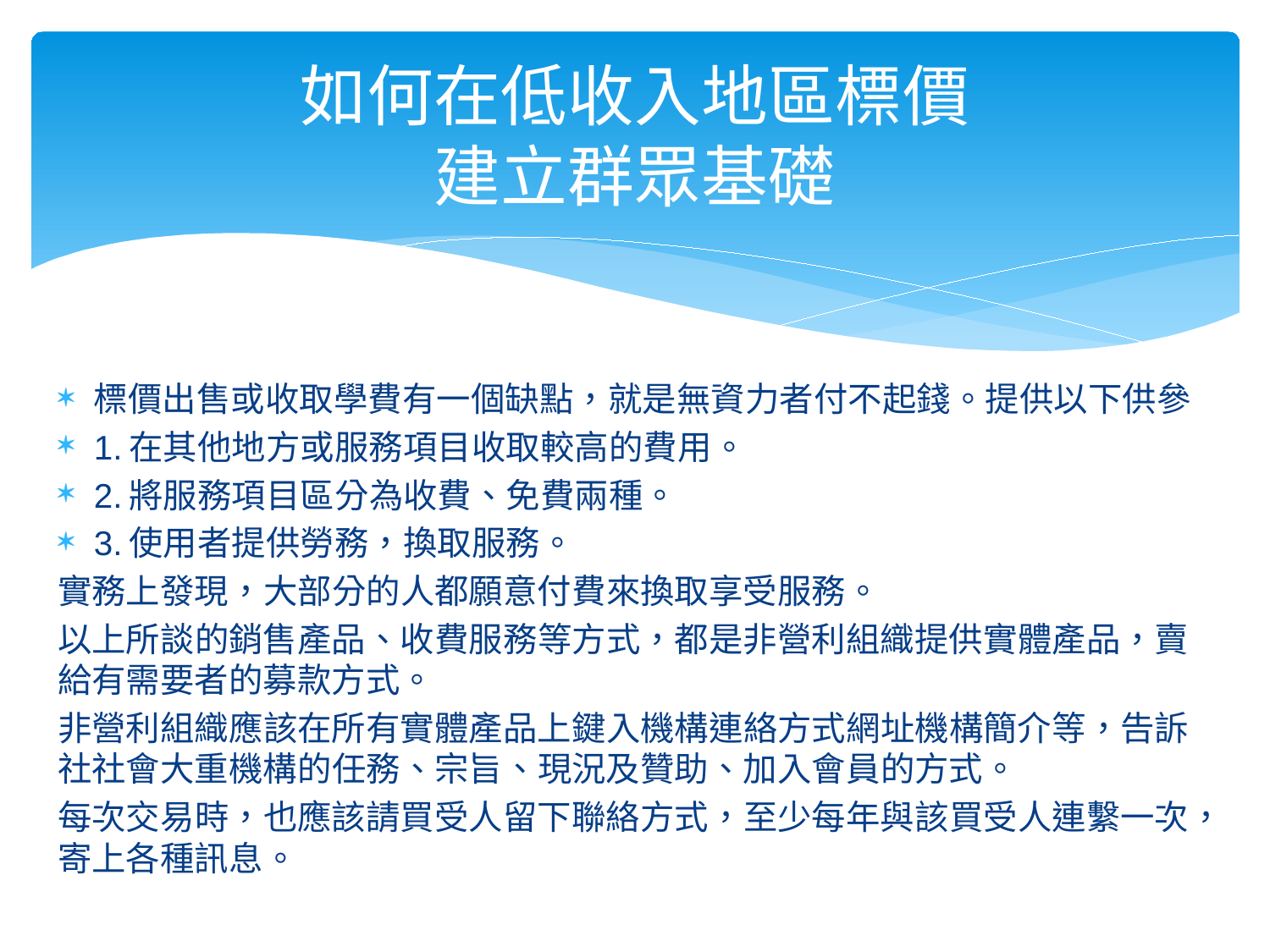

# 如何在低收入地區標價 建立群眾基礎
標價出售或收取學費有一個缺點，就是無資力者付不起錢。提供以下供參
1.在其他地方或服務項目收取較高的費用。
2.將服務項目區分為收費、免費兩種。
3.使用者提供勞務，換取服務。
實務上發現，大部分的人都願意付費來換取享受服務。
以上所談的銷售產品、收費服務等方式，都是非營利組織提供實體產品，賣給有需要者的募款方式。
非營利組織應該在所有實體產品上鍵入機構連絡方式網址機構簡介等，告訴社社會大重機構的任務、宗旨、現況及贊助、加入會員的方式。
每次交易時，也應該請買受人留下聯絡方式，至少每年與該買受人連繫一次，寄上各種訊息。